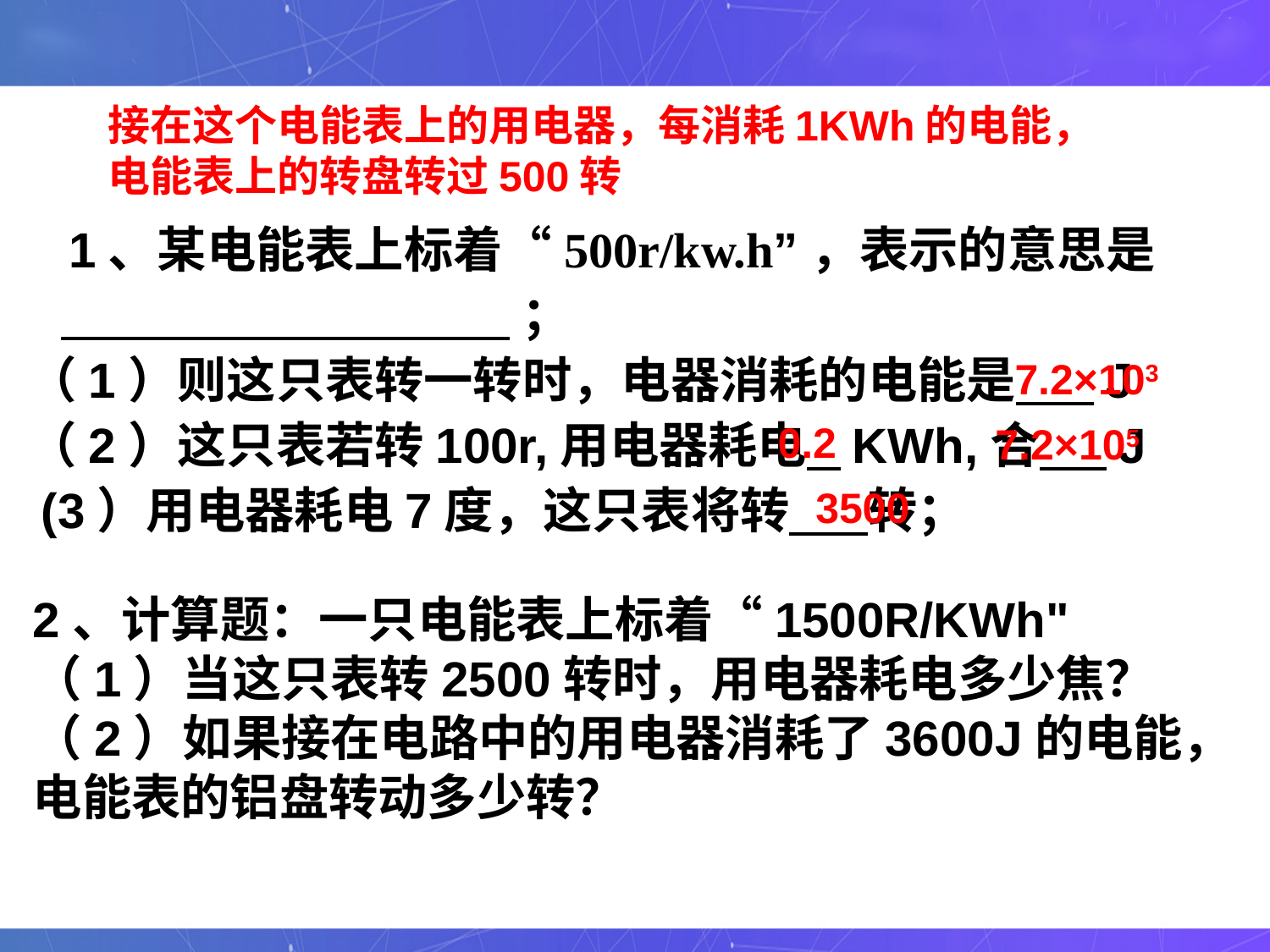

接在这个电能表上的用电器，每消耗1KWh的电能，
电能表上的转盘转过500转
   1、某电能表上标着“500r/kw.h”，表示的意思是
                                           ；
（1）则这只表转一转时，电器消耗的电能是       J
（2）这只表若转100r,用电器耗电   KWh,合      J
 (3）用电器耗电7度，这只表将转       转；
7.2×103
0.2
7.2×105
3500
2、计算题：一只电能表上标着“1500R/KWh"
（1）当这只表转2500转时，用电器耗电多少焦？
（2）如果接在电路中的用电器消耗了3600J的电能，
电能表的铝盘转动多少转？